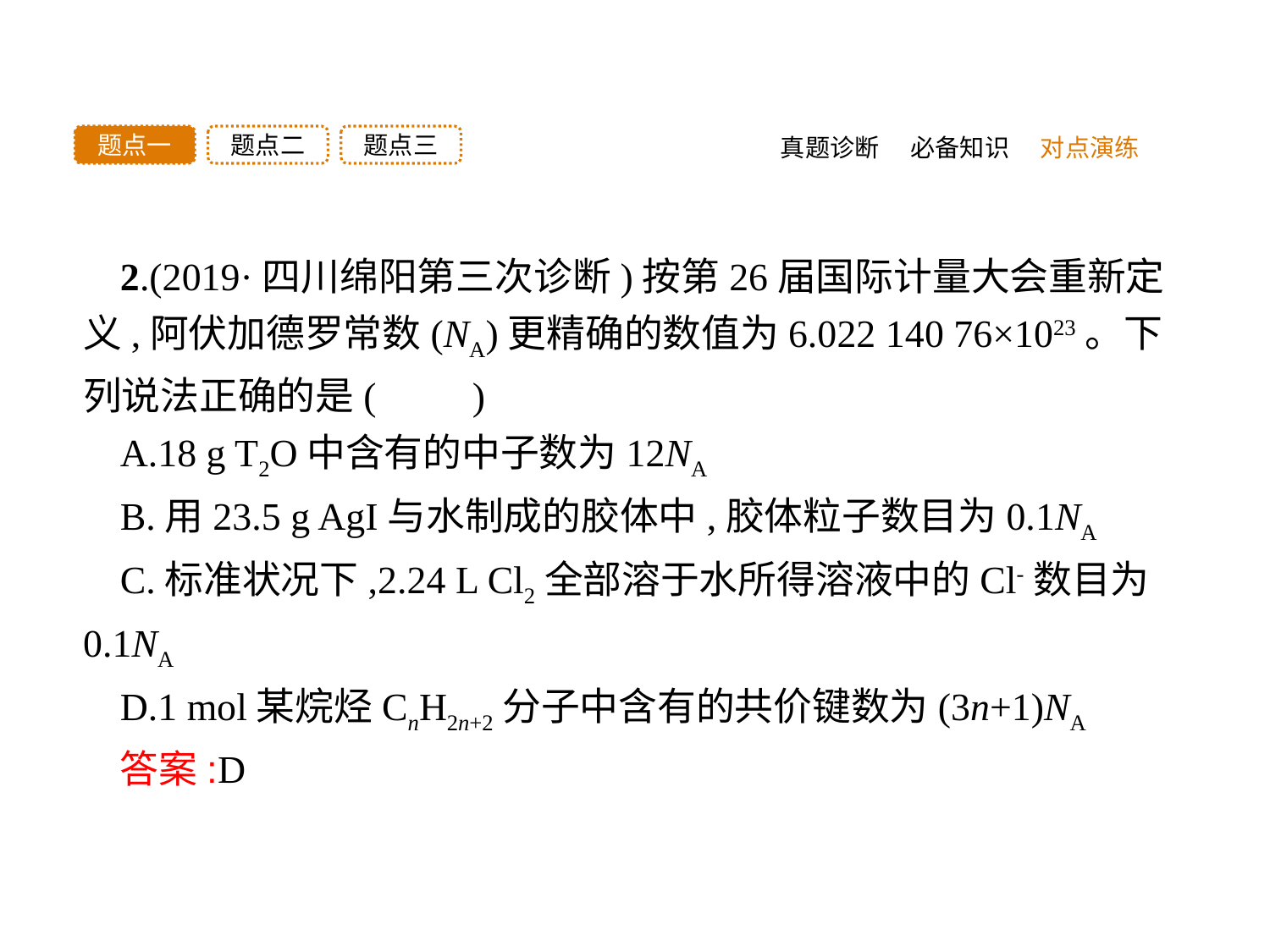

题点三
题点二
题点一
真题诊断
必备知识
对点演练
2.(2019·四川绵阳第三次诊断)按第26届国际计量大会重新定义,阿伏加德罗常数(NA)更精确的数值为6.022 140 76×1023。下列说法正确的是(　　)
A.18 g T2O中含有的中子数为12NA
B.用23.5 g AgI与水制成的胶体中,胶体粒子数目为0.1NA
C.标准状况下,2.24 L Cl2全部溶于水所得溶液中的Cl-数目为0.1NA
D.1 mol某烷烃CnH2n+2分子中含有的共价键数为(3n+1)NA
答案:D